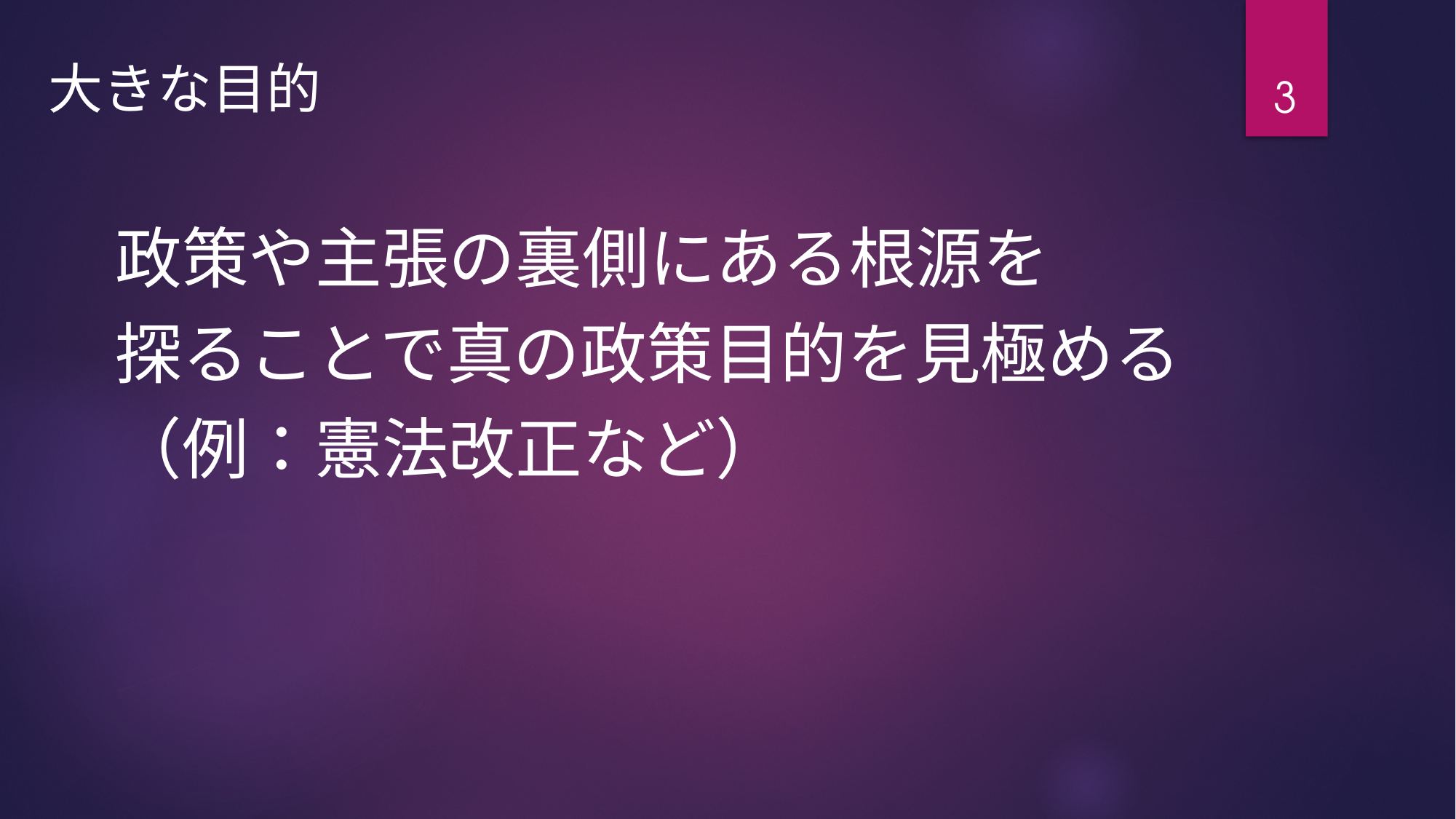

3
大きな目的

　政策や主張の裏側にある根源を
　探ることで真の政策目的を見極める
　（例：憲法改正など）